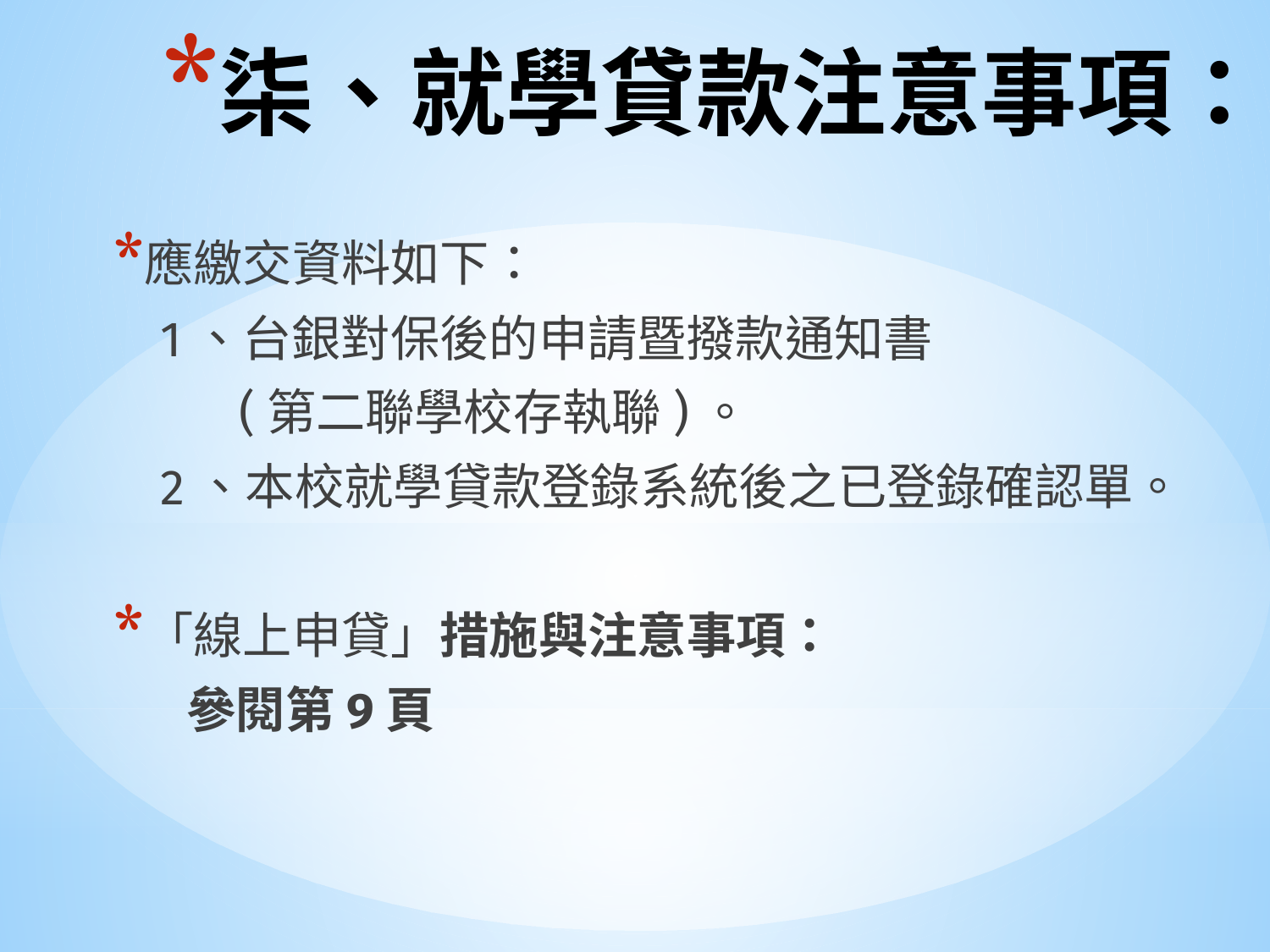

# 柒、就學貸款注意事項：
應繳交資料如下：
    1、台銀對保後的申請暨撥款通知書
          (第二聯學校存執聯)。
    2、本校就學貸款登錄系統後之已登錄確認單。

「線上申貸」措施與注意事項：
      參閱第9頁